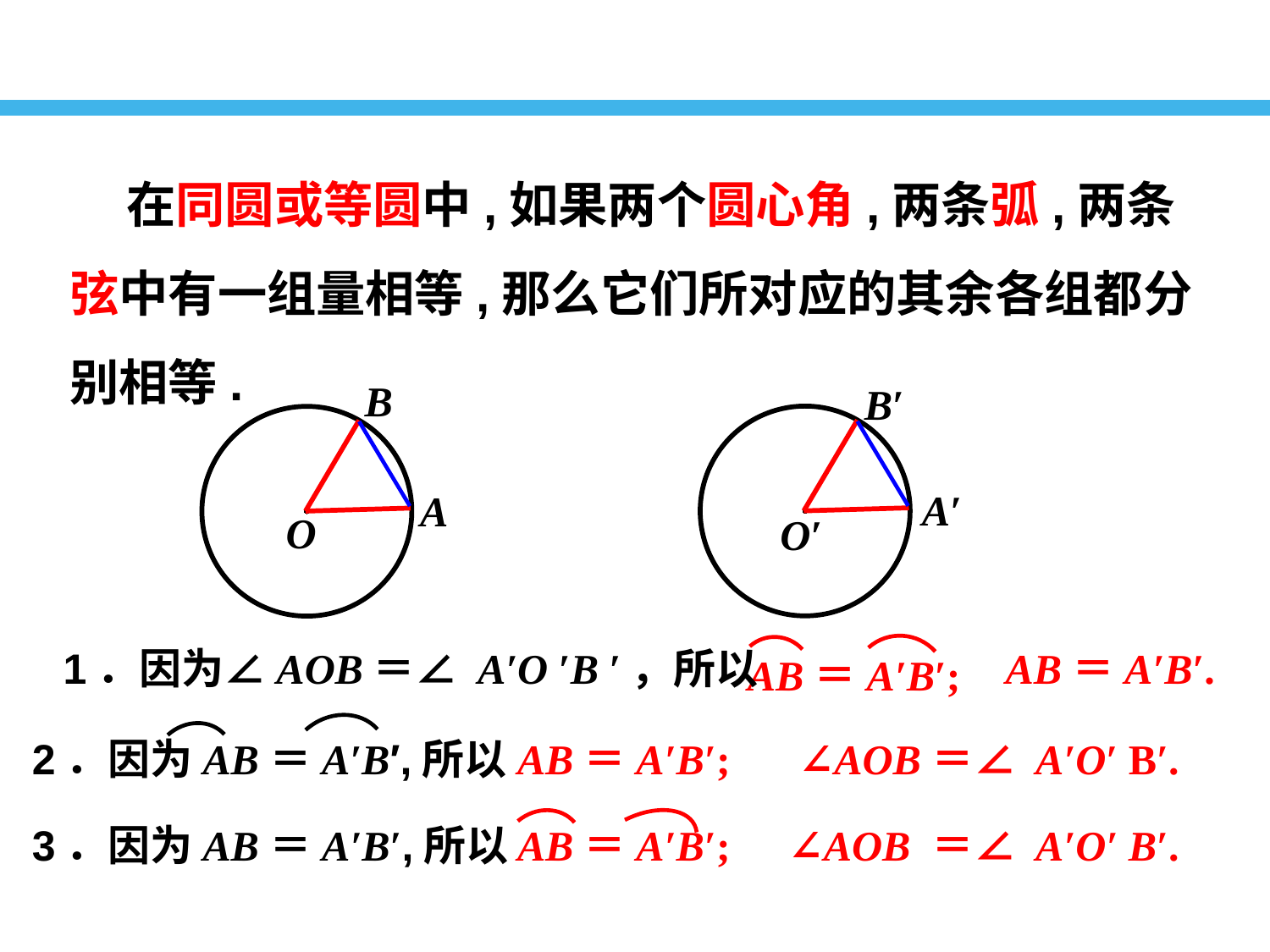

在同圆或等圆中,如果两个圆心角,两条弧,两条弦中有一组量相等,那么它们所对应的其余各组都分别相等.
B

A
O
B′

A′
O′

AB＝A′B′;
1．因为∠AOB＝∠ A′O ′B ′，所以
AB＝A′B′.

2．因为AB＝A′B′,所以

AB＝A′B′;
 ∠AOB＝∠ A′O′ B′.

AB＝A′B′;
∠AOB ＝∠ A′O′ B′.
3．因为AB＝A′B′,所以